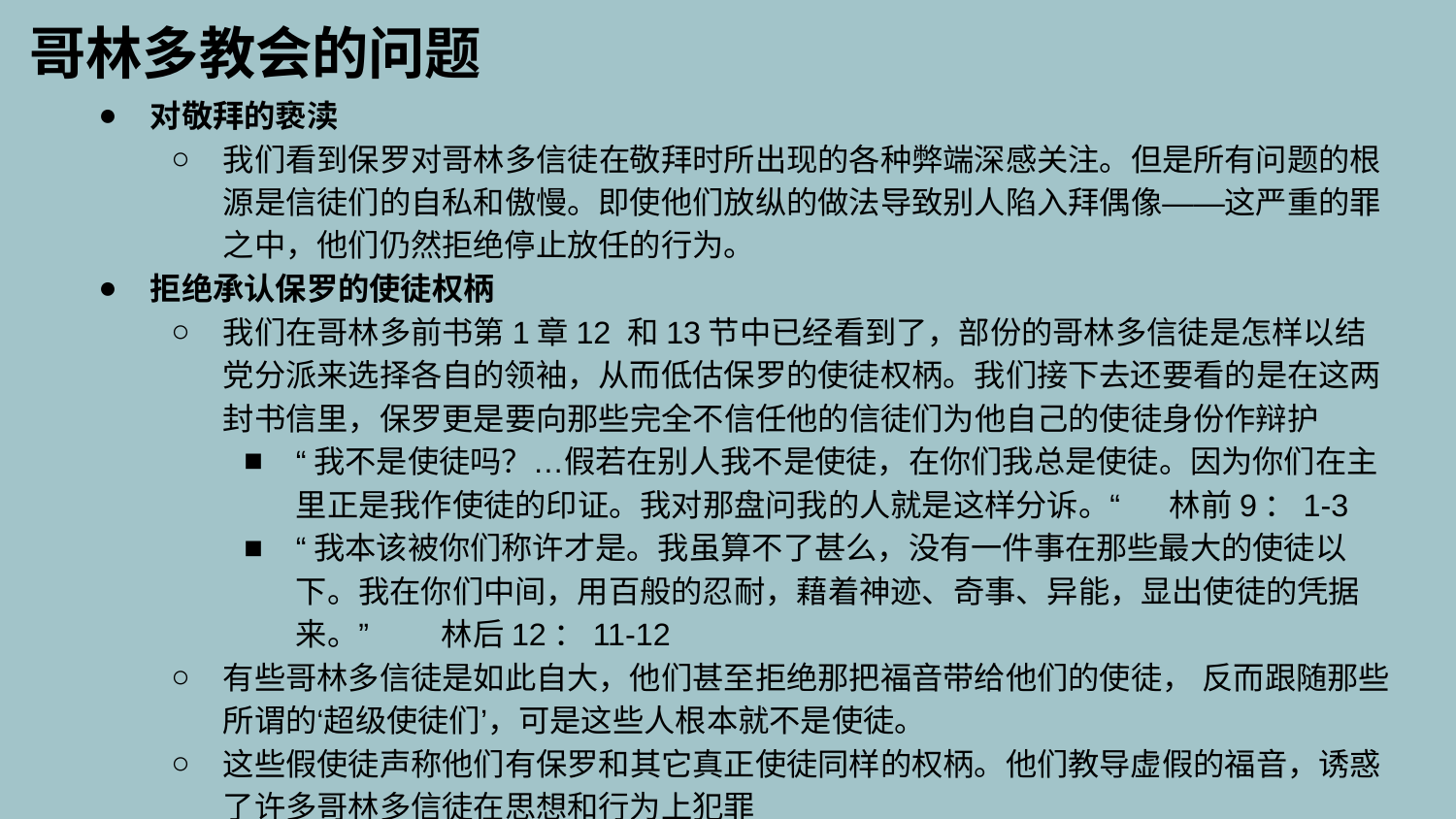

哥林多教会的问题

对敬拜的亵渎
我们看到保罗对哥林多信徒在敬拜时所出现的各种弊端深感关注。但是所有问题的根源是信徒们的自私和傲慢。即使他们放纵的做法导致别人陷入拜偶像——这严重的罪之中，他们仍然拒绝停止放任的行为。
拒绝承认保罗的使徒权柄
我们在哥林多前书第1章12 和13节中已经看到了，部份的哥林多信徒是怎样以结党分派来选择各自的领袖，从而低估保罗的使徒权柄。我们接下去还要看的是在这两封书信里，保罗更是要向那些完全不信任他的信徒们为他自己的使徒身份作辩护
“我不是使徒吗？…假若在别人我不是使徒，在你们我总是使徒。因为你们在主里正是我作使徒的印证。我对那盘问我的人就是这样分诉。“	林前9：1-3
“我本该被你们称许才是。我虽算不了甚么，没有一件事在那些最大的使徒以下。我在你们中间，用百般的忍耐，藉着神迹、奇事、异能，显出使徒的凭据来。”	林后12：11-12
有些哥林多信徒是如此自大，他们甚至拒绝那把福音带给他们的使徒， 反而跟随那些所谓的‘超级使徒们’，可是这些人根本就不是使徒。
这些假使徒声称他们有保罗和其它真正使徒同样的权柄。他们教导虚假的福音，诱惑了许多哥林多信徒在思想和行为上犯罪